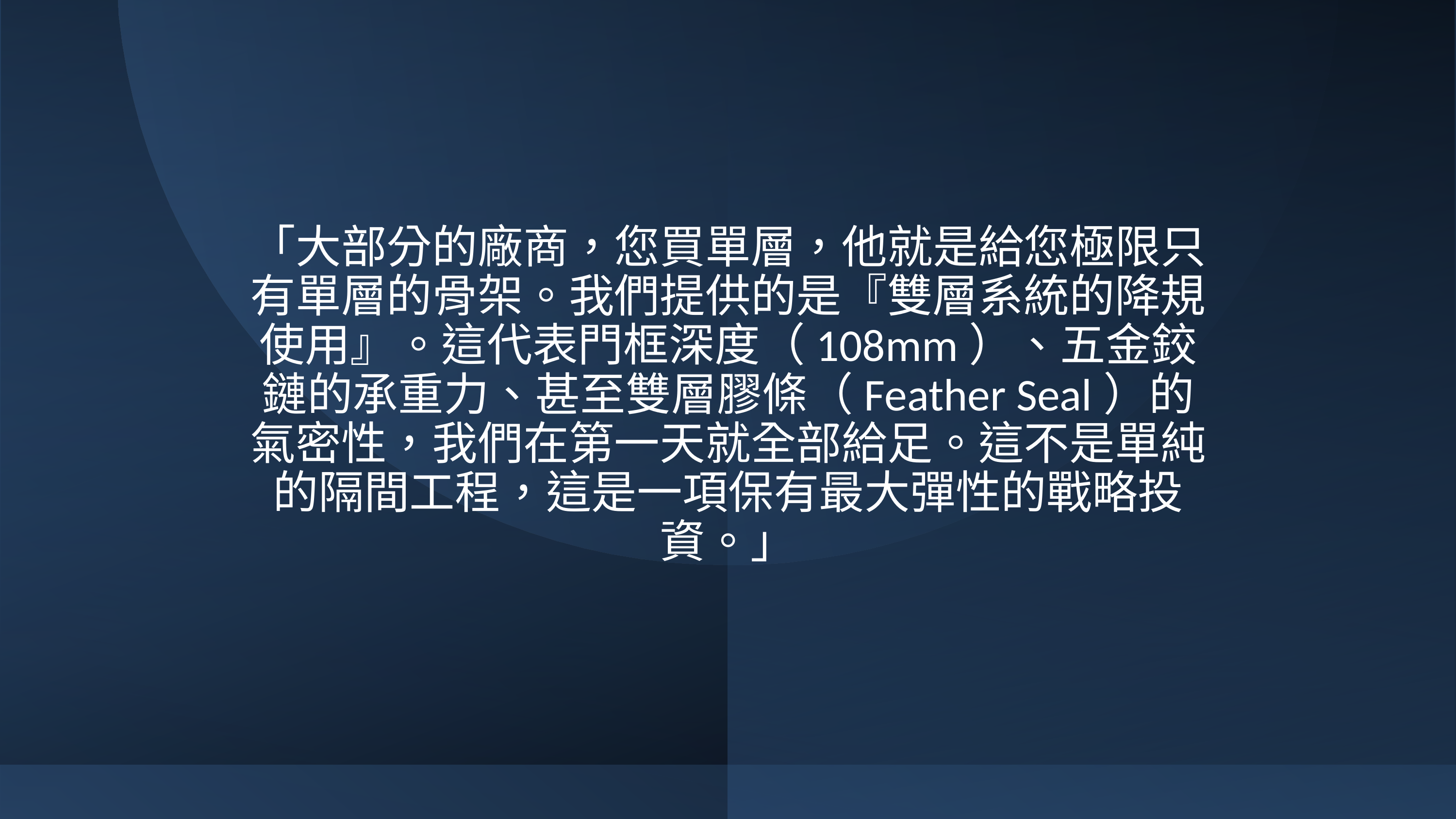

「大部分的廠商，您買單層，他就是給您極限只有單層的骨架。我們提供的是『雙層系統的降規使用』。這代表門框深度（108mm）、五金鉸鏈的承重力、甚至雙層膠條（Feather Seal）的氣密性，我們在第一天就全部給足。這不是單純的隔間工程，這是一項保有最大彈性的戰略投資。」